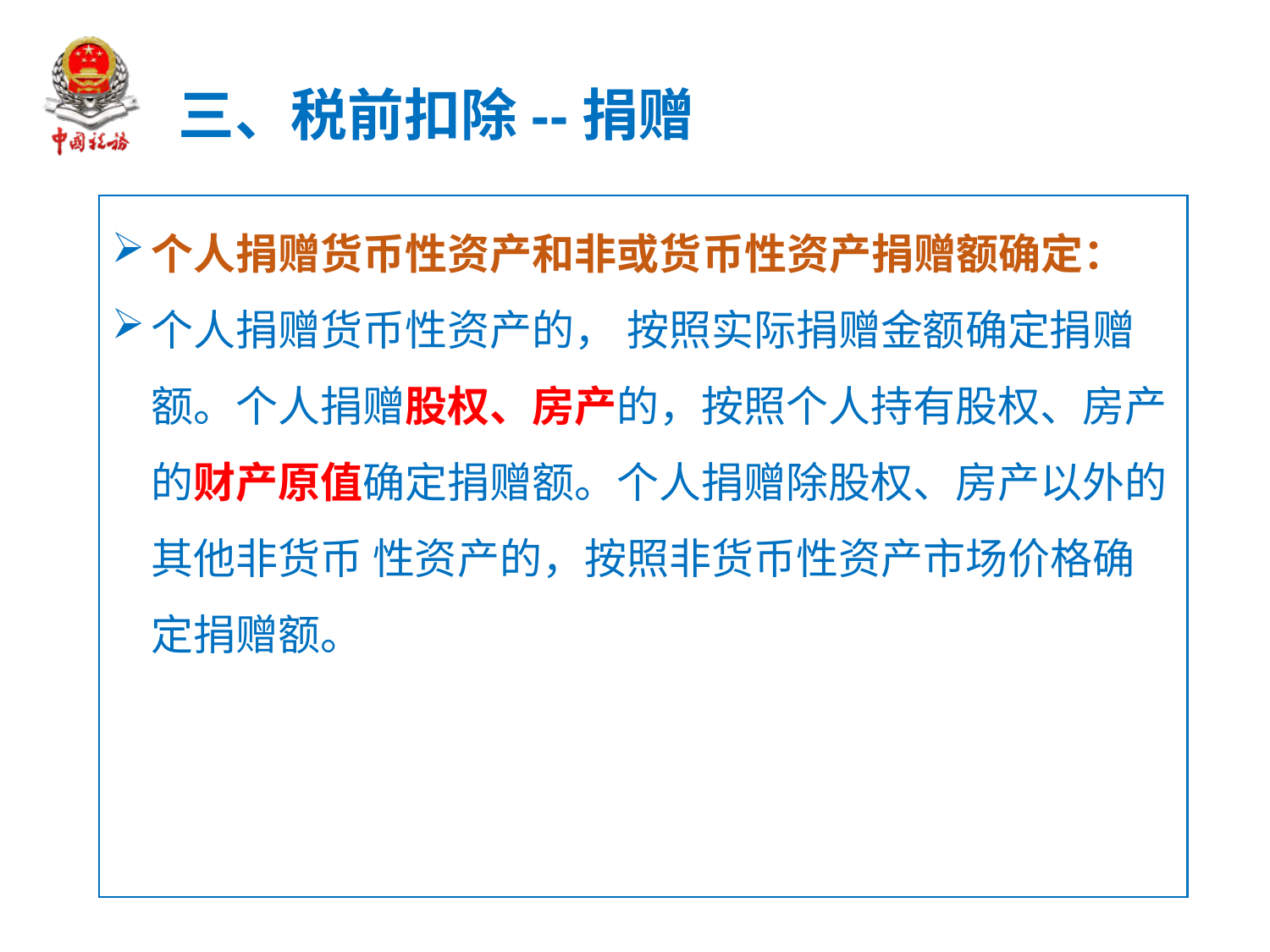

三、税前扣除--捐赠

个人捐赠货币性资产和非或货币性资产捐赠额确定：
个人捐赠货币性资产的， 按照实际捐赠金额确定捐赠额。个人捐赠股权、房产的，按照个人持有股权、房产的财产原值确定捐赠额。个人捐赠除股权、房产以外的其他非货币 性资产的，按照非货币性资产市场价格确定捐赠额。